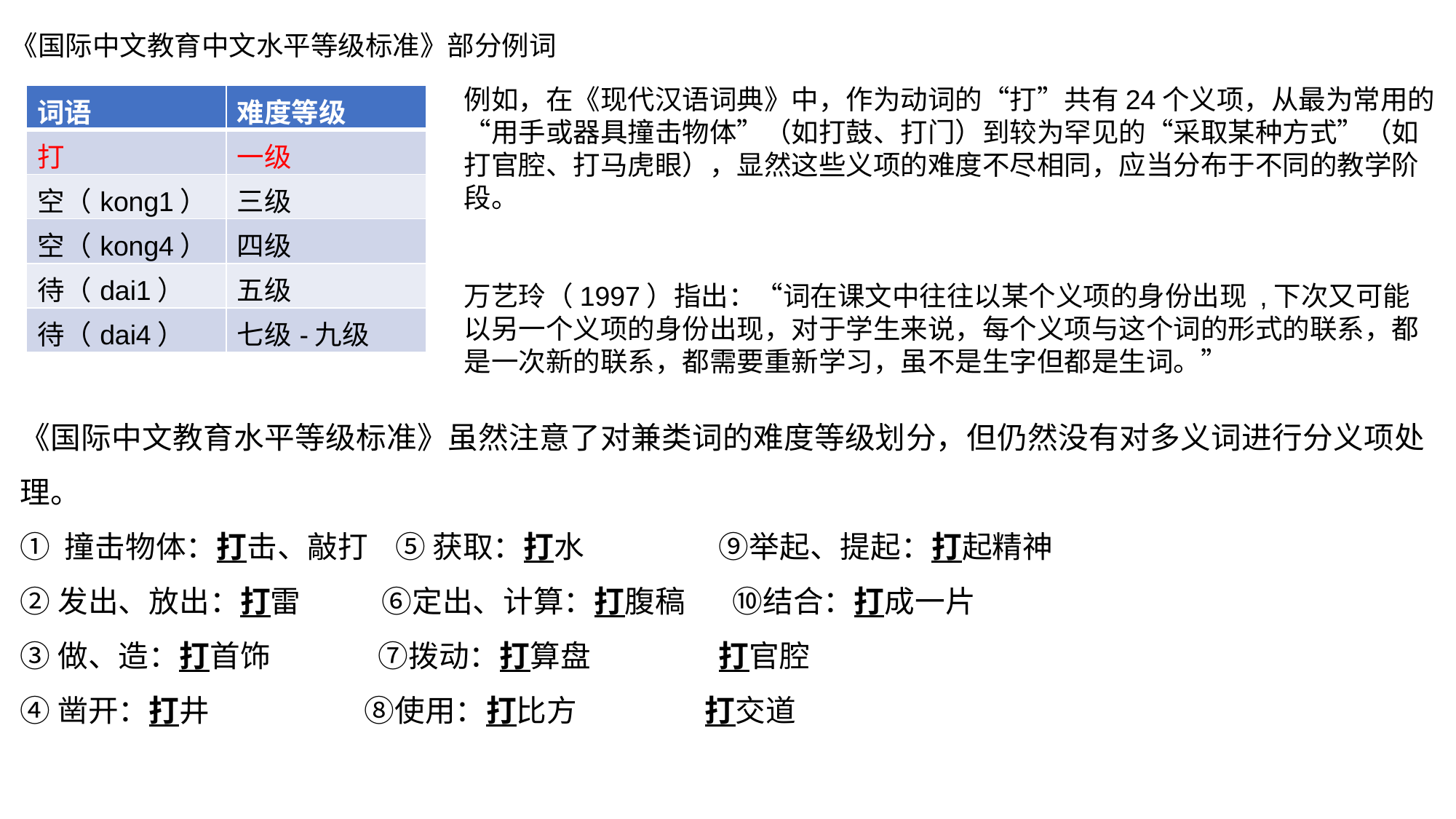

《国际中文教育中文水平等级标准》部分例词
例如，在《现代汉语词典》中，作为动词的“打”共有24个义项，从最为常用的“用手或器具撞击物体”（如打鼓、打门）到较为罕见的“采取某种方式”（如打官腔、打马虎眼），显然这些义项的难度不尽相同，应当分布于不同的教学阶段。

万艺玲（1997）指出：“词在课文中往往以某个义项的身份出现 ,下次又可能以另一个义项的身份出现，对于学生来说，每个义项与这个词的形式的联系，都是一次新的联系，都需要重新学习，虽不是生字但都是生词。”
| 词语 | 难度等级 |
| --- | --- |
| 打 | 一级 |
| 空（kong1） | 三级 |
| 空（kong4） | 四级 |
| 待（dai1） | 五级 |
| 待（dai4） | 七级-九级 |
《国际中文教育水平等级标准》虽然注意了对兼类词的难度等级划分，但仍然没有对多义词进行分义项处理。
① 撞击物体：打击、敲打    ⑤ 获取：打水                    ⑨举起、提起：打起精神
②发出、放出：打雷            ⑥定出、计算：打腹稿       ⑩结合：打成一片
③做、造：打首饰                ⑦拨动：打算盘                   打官腔
④凿开：打井                       ⑧使用：打比方                   打交道